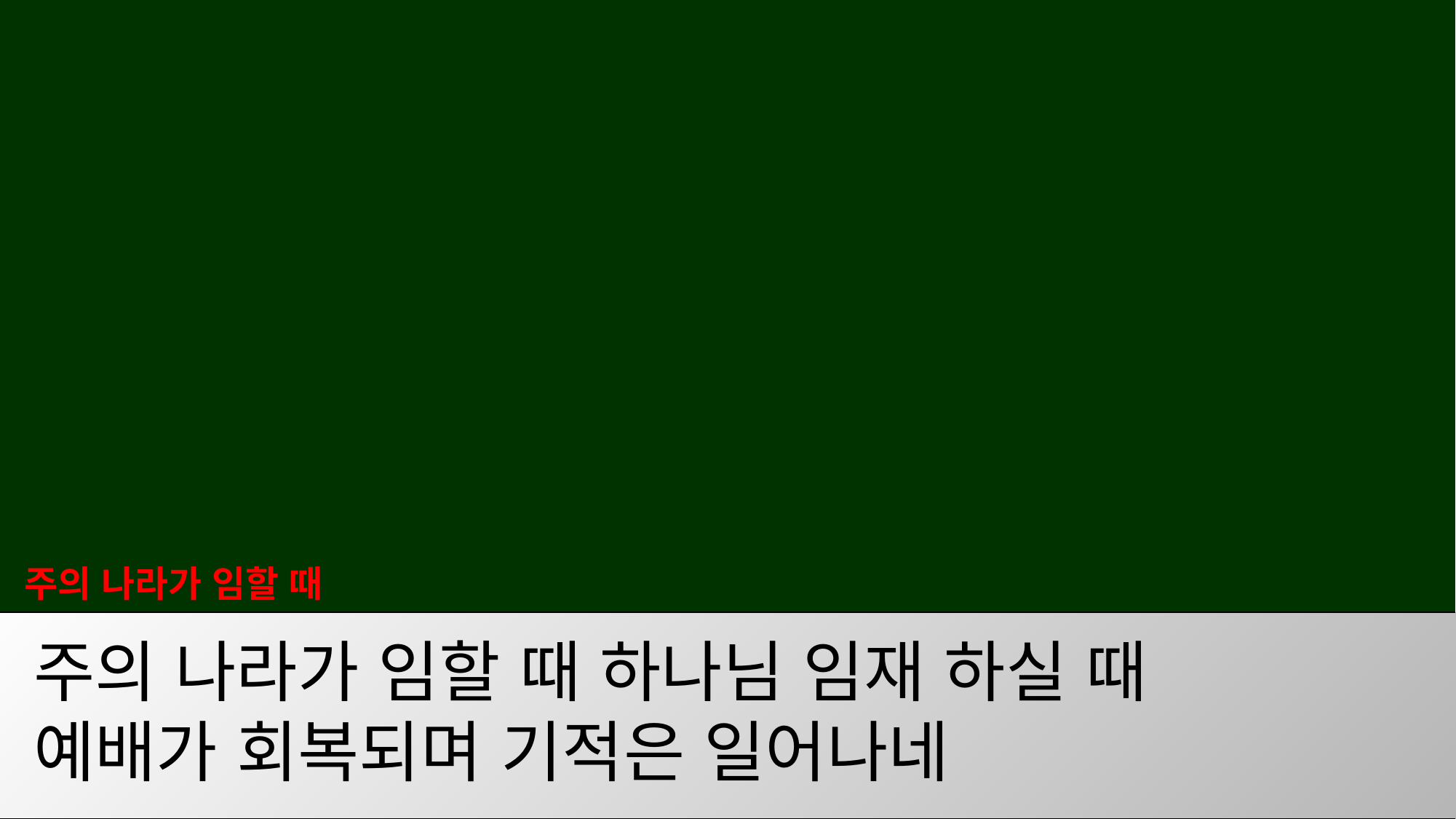

주의 나라가 임할 때

주의 나라가 임할 때 하나님 임재 하실 때
예배가 회복되며 기적은 일어나네